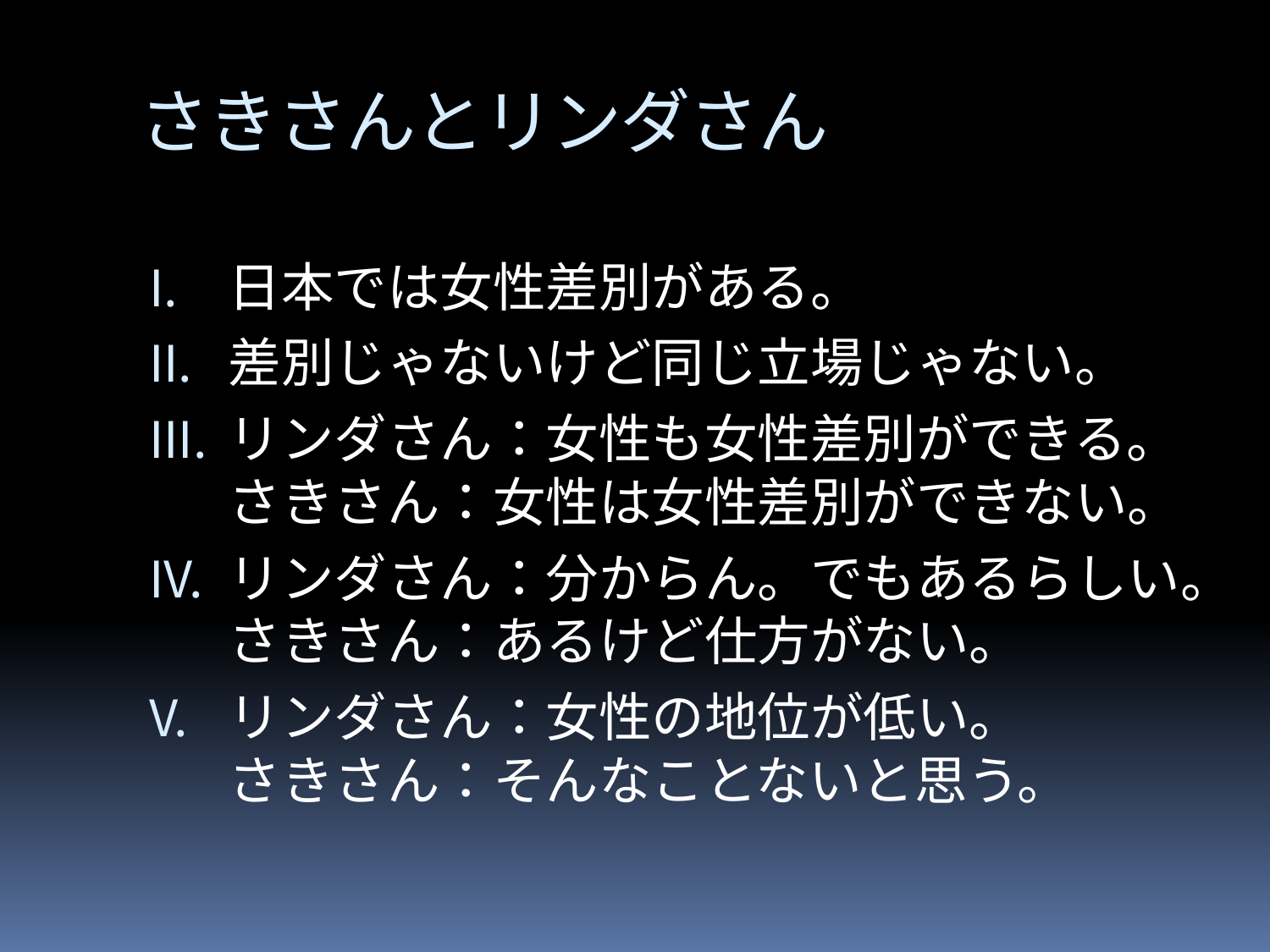

# さきさんとリンダさん
日本では女性差別がある。
差別じゃないけど同じ立場じゃない。
リンダさん：女性も女性差別ができる。
さきさん：女性は女性差別ができない。
リンダさん：分からん。でもあるらしい。
さきさん：あるけど仕方がない。
リンダさん：女性の地位が低い。
さきさん：そんなことないと思う。